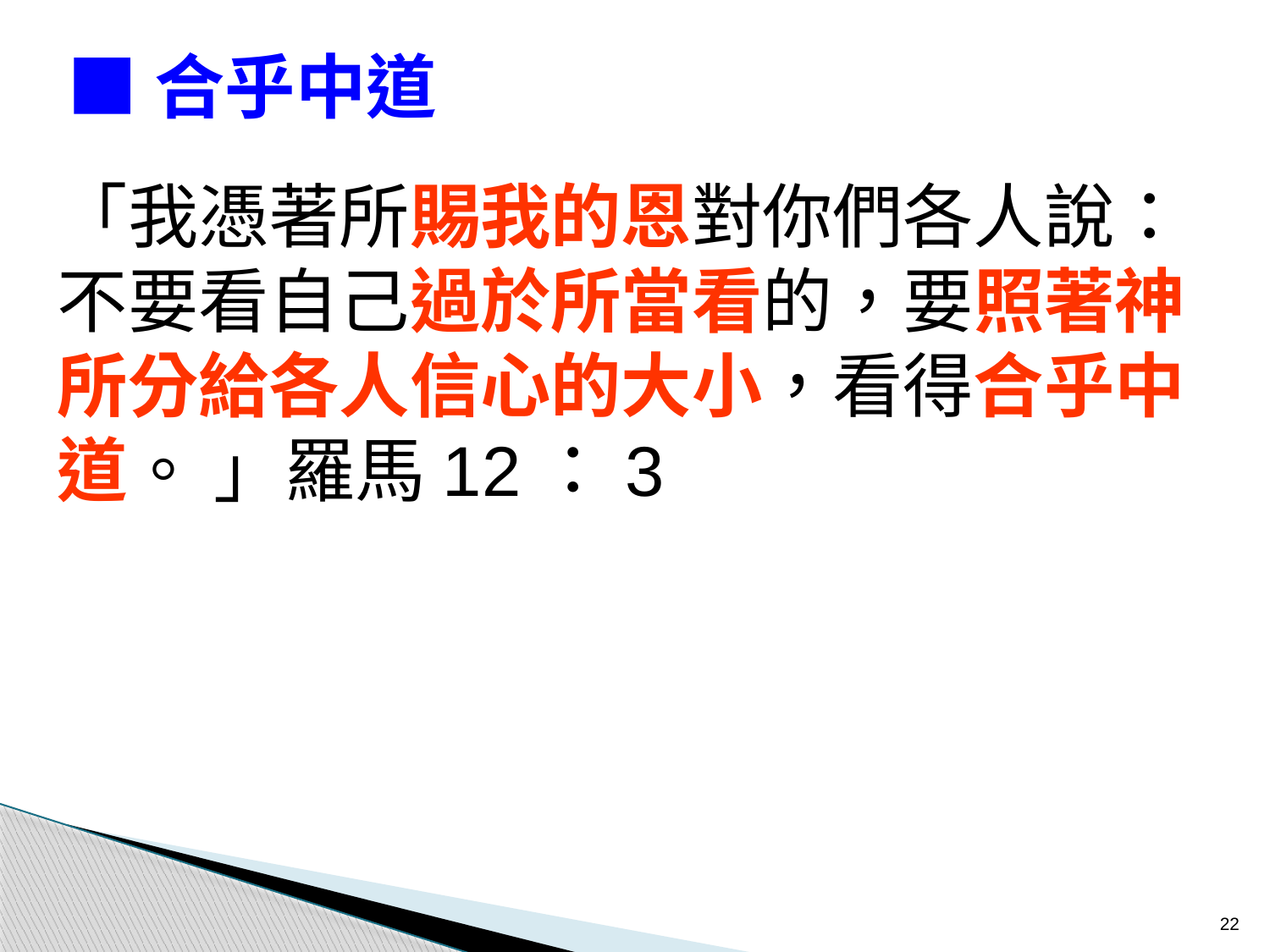

■合乎中道
「我憑著所賜我的恩對你們各人說：不要看自己過於所當看的，要照著神所分給各人信心的大小，看得合乎中道。 」羅馬12：3
22